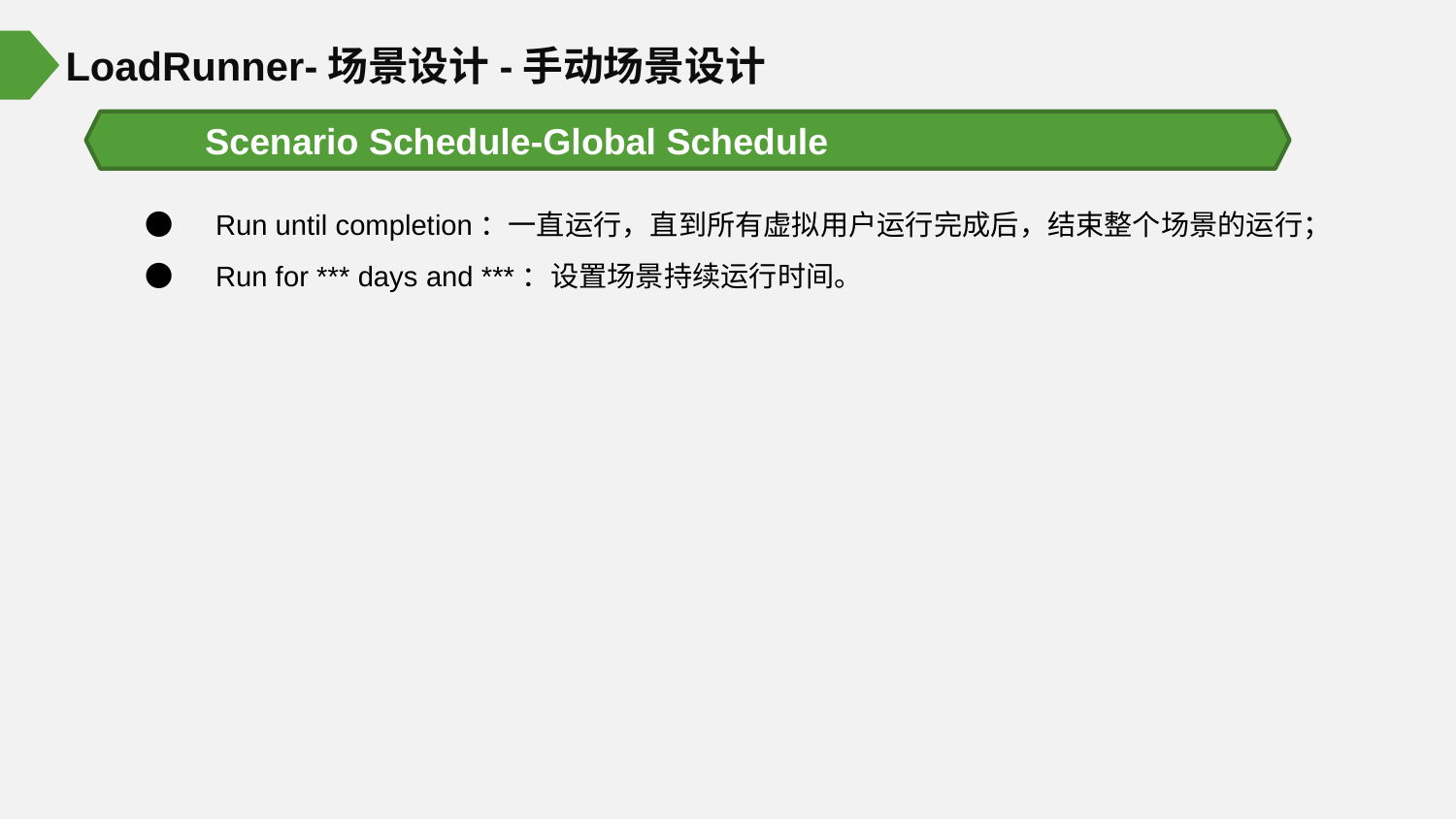

LoadRunner-场景设计-手动场景设计
Scenario Schedule-Global Schedule
●　Run until completion：一直运行，直到所有虚拟用户运行完成后，结束整个场景的运行；
●　Run for *** days and ***：设置场景持续运行时间。